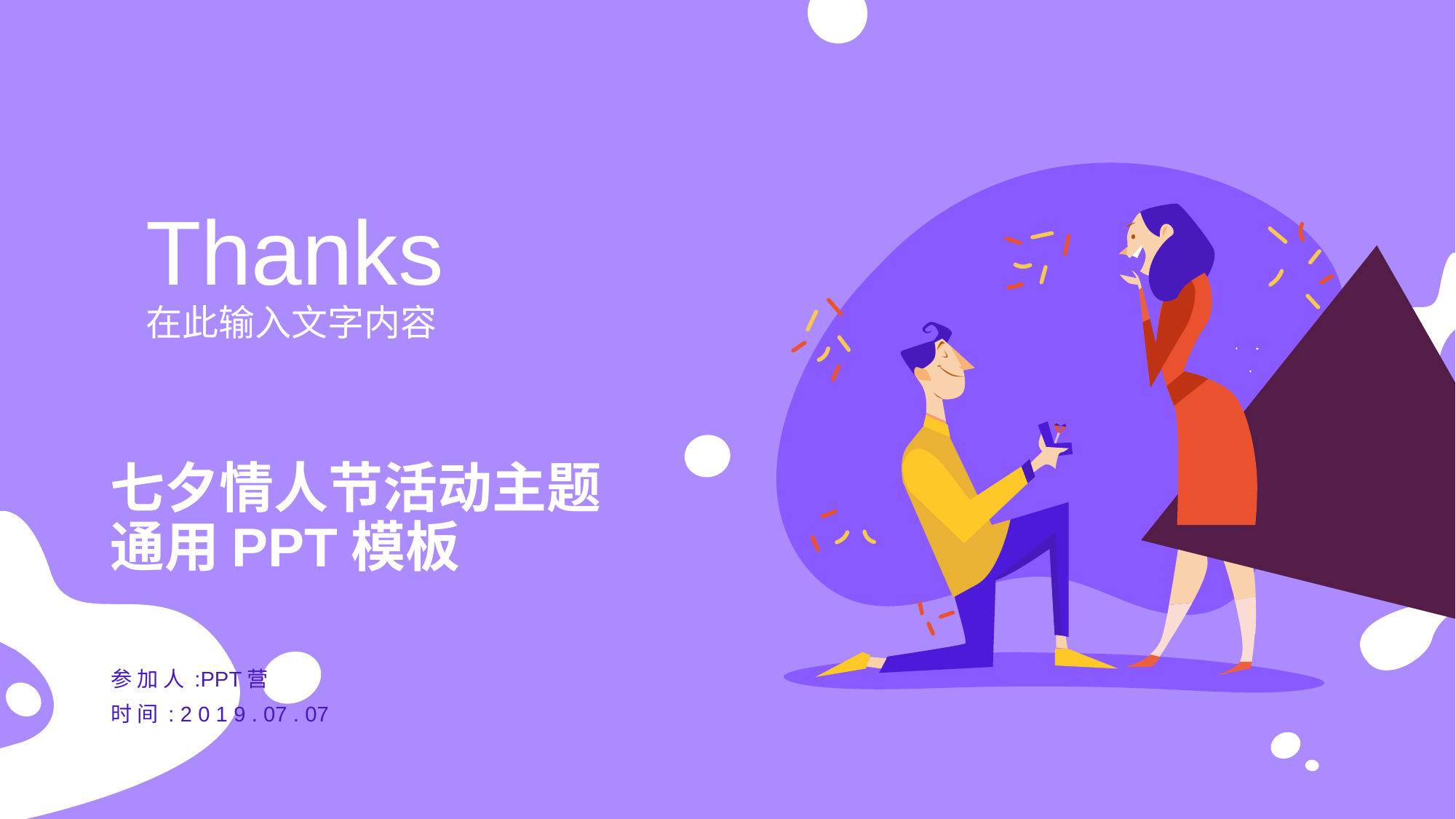

Thanks
在此输入文字内容
七夕情人节活动主题
通用PPT模板
参 加 人 :PPT营
时 间 : 2 0 1 9 . 07 . 07